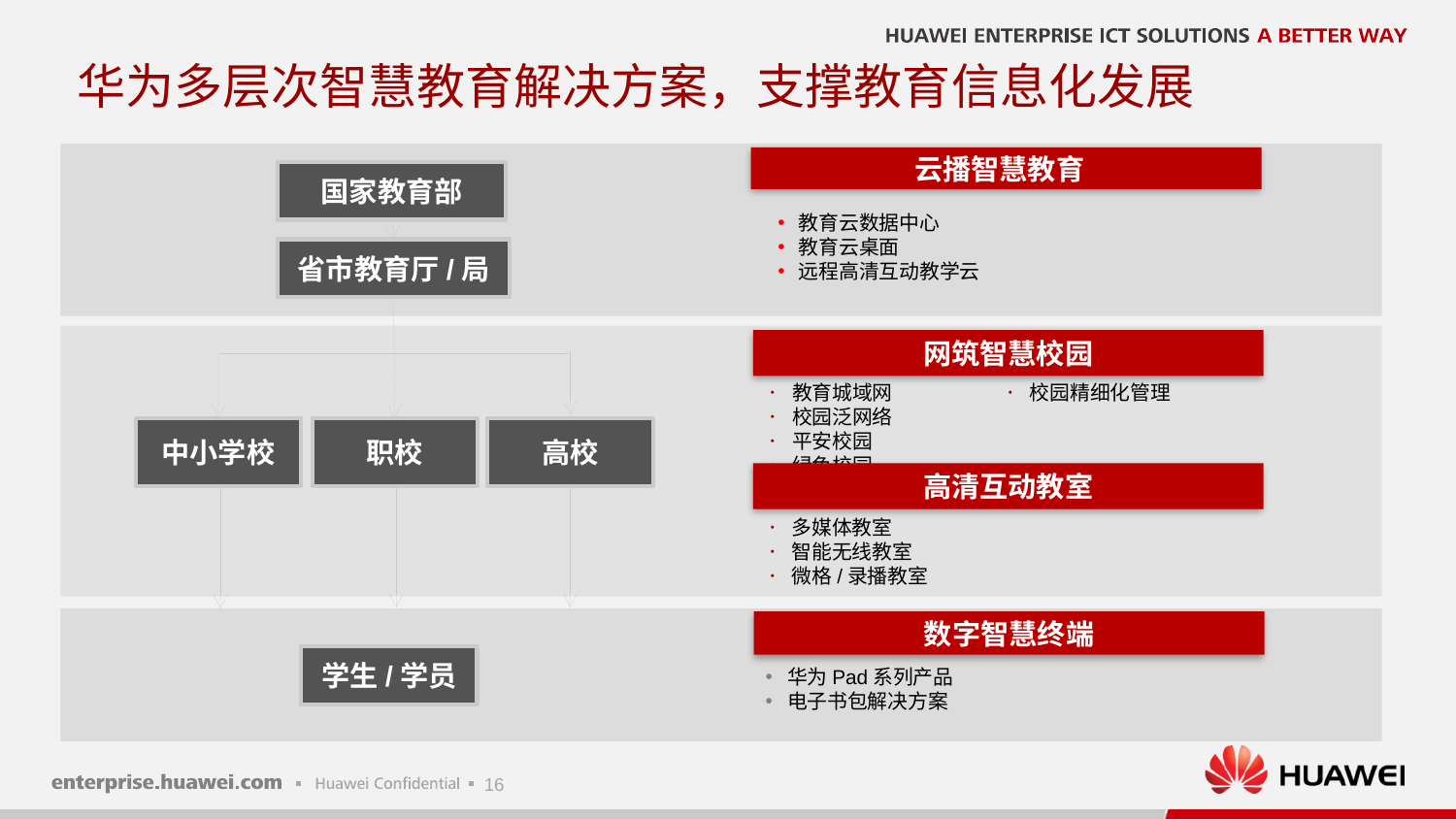

# 华为多层次智慧教育解决方案，支撑教育信息化发展

云播智慧教育
国家教育部
教育云数据中心
教育云桌面
远程高清互动教学云
省市教育厅/局

网筑智慧校园
教育城域网
校园泛网络
平安校园
绿色校园
校园精细化管理
中小学校
职校
高校
高清互动教室

多媒体教室
智能无线教室
微格/录播教室

数字智慧终端
学生/学员
华为Pad系列产品
电子书包解决方案